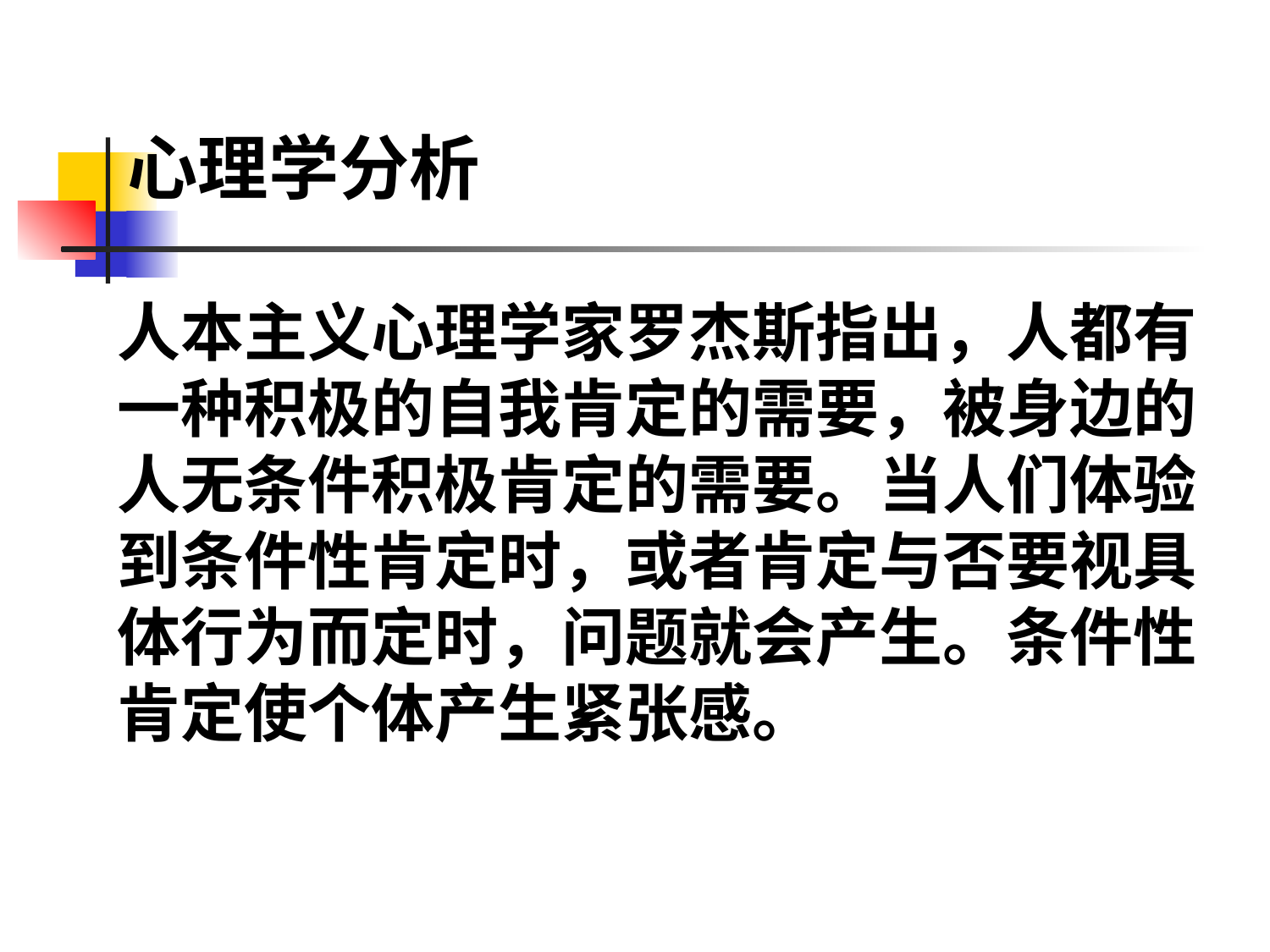

# 心理学分析
人本主义心理学家罗杰斯指出，人都有一种积极的自我肯定的需要，被身边的人无条件积极肯定的需要。当人们体验到条件性肯定时，或者肯定与否要视具体行为而定时，问题就会产生。条件性肯定使个体产生紧张感。